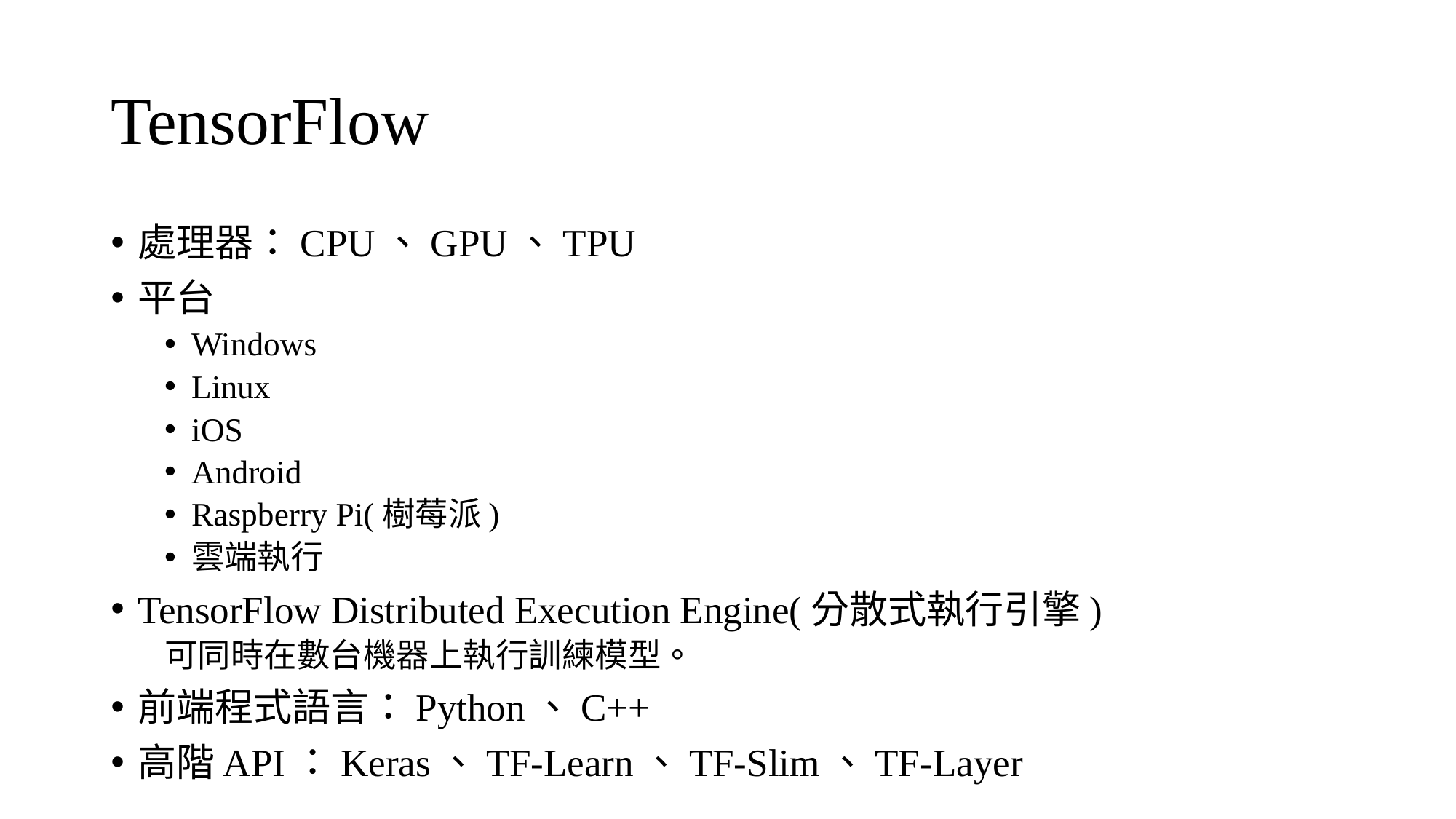

# TensorFlow
處理器：CPU、GPU、TPU
平台
Windows
Linux
iOS
Android
Raspberry Pi(樹莓派)
雲端執行
TensorFlow Distributed Execution Engine(分散式執行引擎)
可同時在數台機器上執行訓練模型。
前端程式語言：Python、C++
高階API：Keras、TF-Learn、TF-Slim、TF-Layer